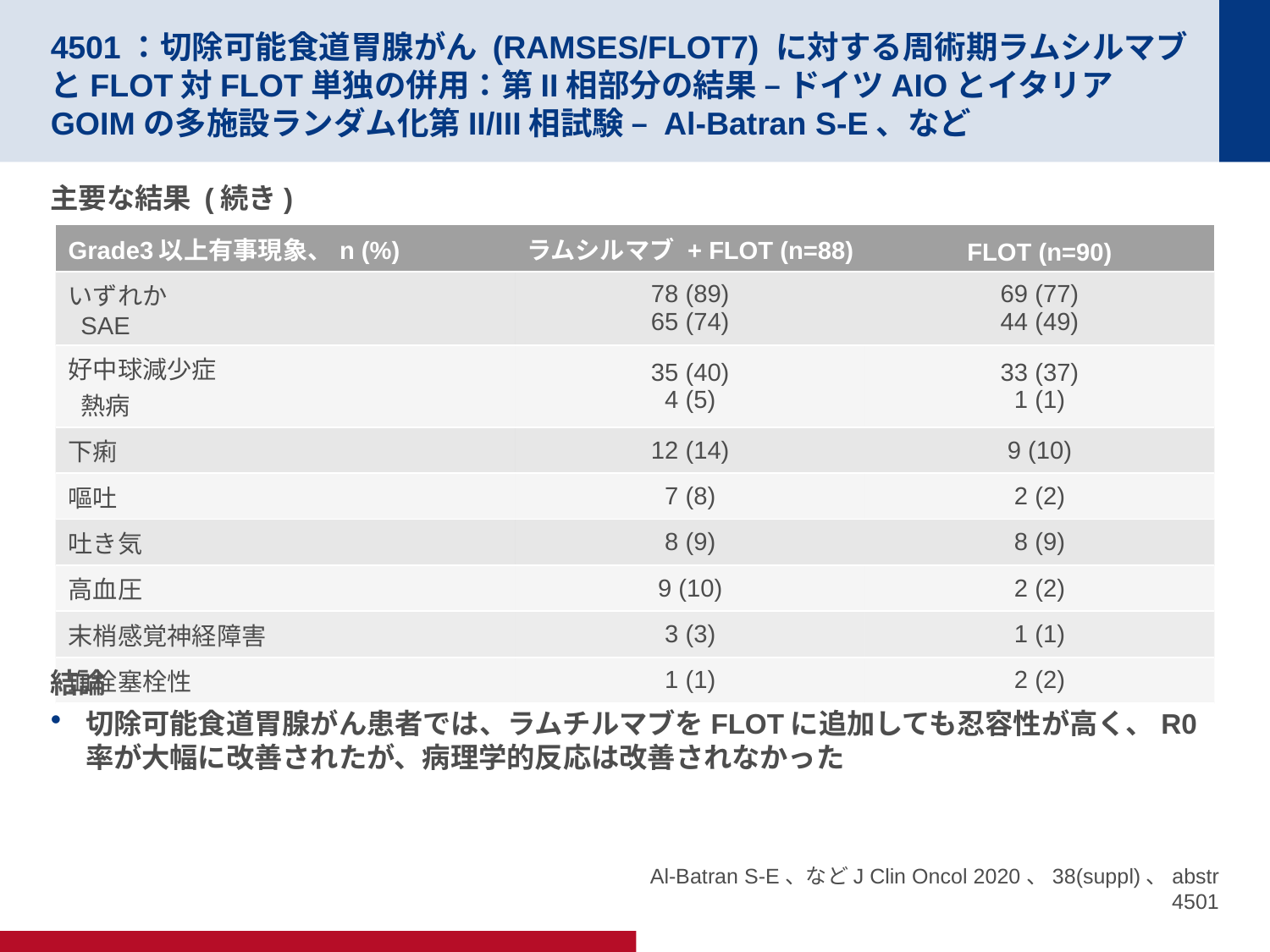

# 4501：切除可能食道胃腺がん (RAMSES/FLOT7) に対する周術期ラムシルマブとFLOT対FLOT単独の併用：第II相部分の結果 – ドイツAIOとイタリアGOIMの多施設ランダム化第II/III相試験 – Al-Batran S-E、など
主要な結果 (続き)
結論
切除可能食道胃腺がん患者では、ラムチルマブをFLOTに追加しても忍容性が高く、R0率が大幅に改善されたが、病理学的反応は改善されなかった
| Grade3以上有事現象、n (%) | ラムシルマブ + FLOT (n=88) | FLOT (n=90) |
| --- | --- | --- |
| いずれか SAE | 78 (89) 65 (74) | 69 (77) 44 (49) |
| 好中球減少症 熱病 | 35 (40) 4 (5) | 33 (37) 1 (1) |
| 下痢 | 12 (14) | 9 (10) |
| 嘔吐 | 7 (8) | 2 (2) |
| 吐き気 | 8 (9) | 8 (9) |
| 高血圧 | 9 (10) | 2 (2) |
| 末梢感覚神経障害 | 3 (3) | 1 (1) |
| 血栓塞栓性 | 1 (1) | 2 (2) |
Al-Batran S-E、などJ Clin Oncol 2020、38(suppl)、abstr 4501